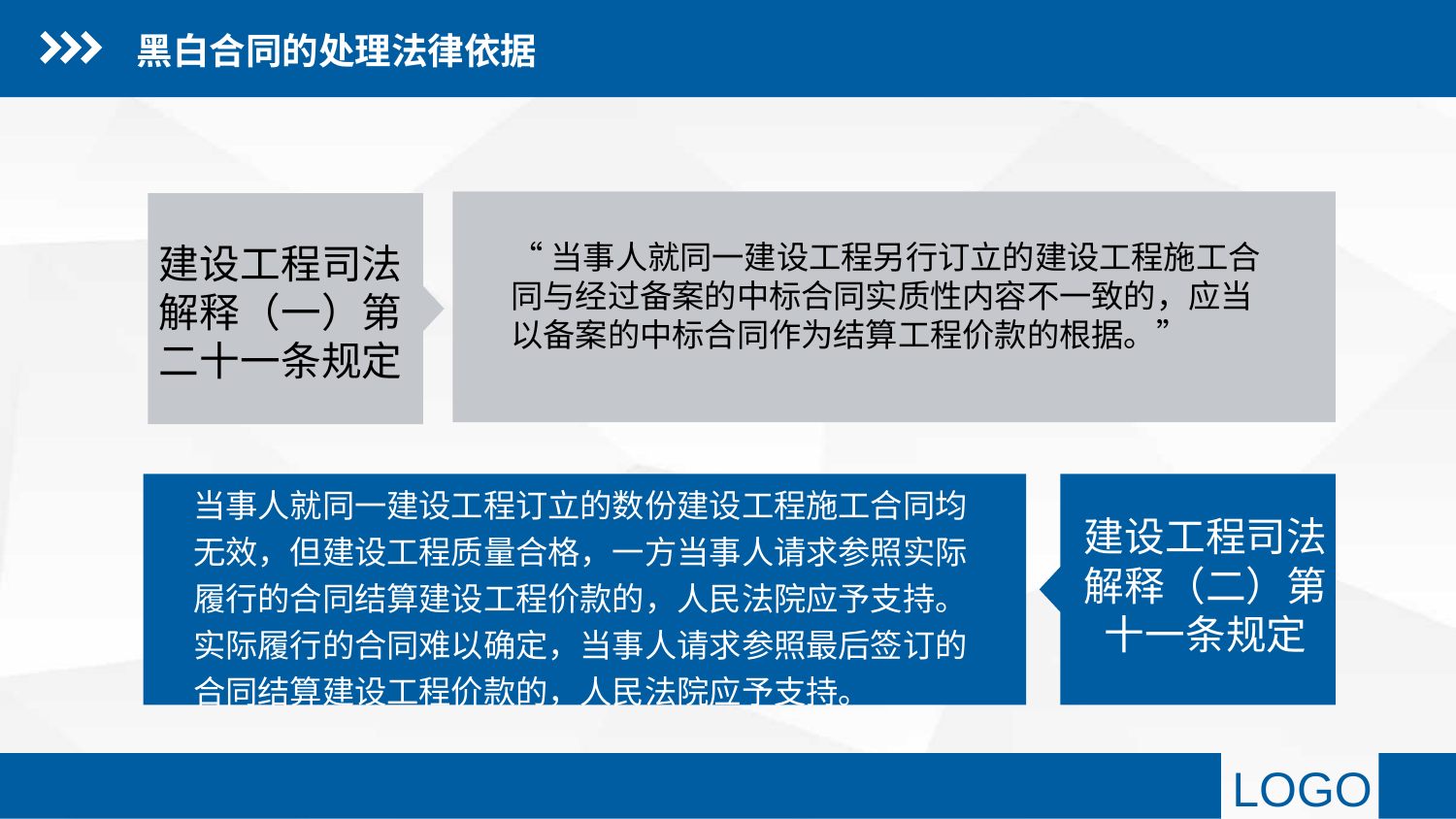

黑白合同的处理法律依据

“当事人就同一建设工程另行订立的建设工程施工合同与经过备案的中标合同实质性内容不一致的，应当以备案的中标合同作为结算工程价款的根据。”
建设工程司法解释（一）第二十一条规定

当事人就同一建设工程订立的数份建设工程施工合同均无效，但建设工程质量合格，一方当事人请求参照实际履行的合同结算建设工程价款的，人民法院应予支持。实际履行的合同难以确定，当事人请求参照最后签订的合同结算建设工程价款的，人民法院应予支持。
建设工程司法解释（二）第十一条规定